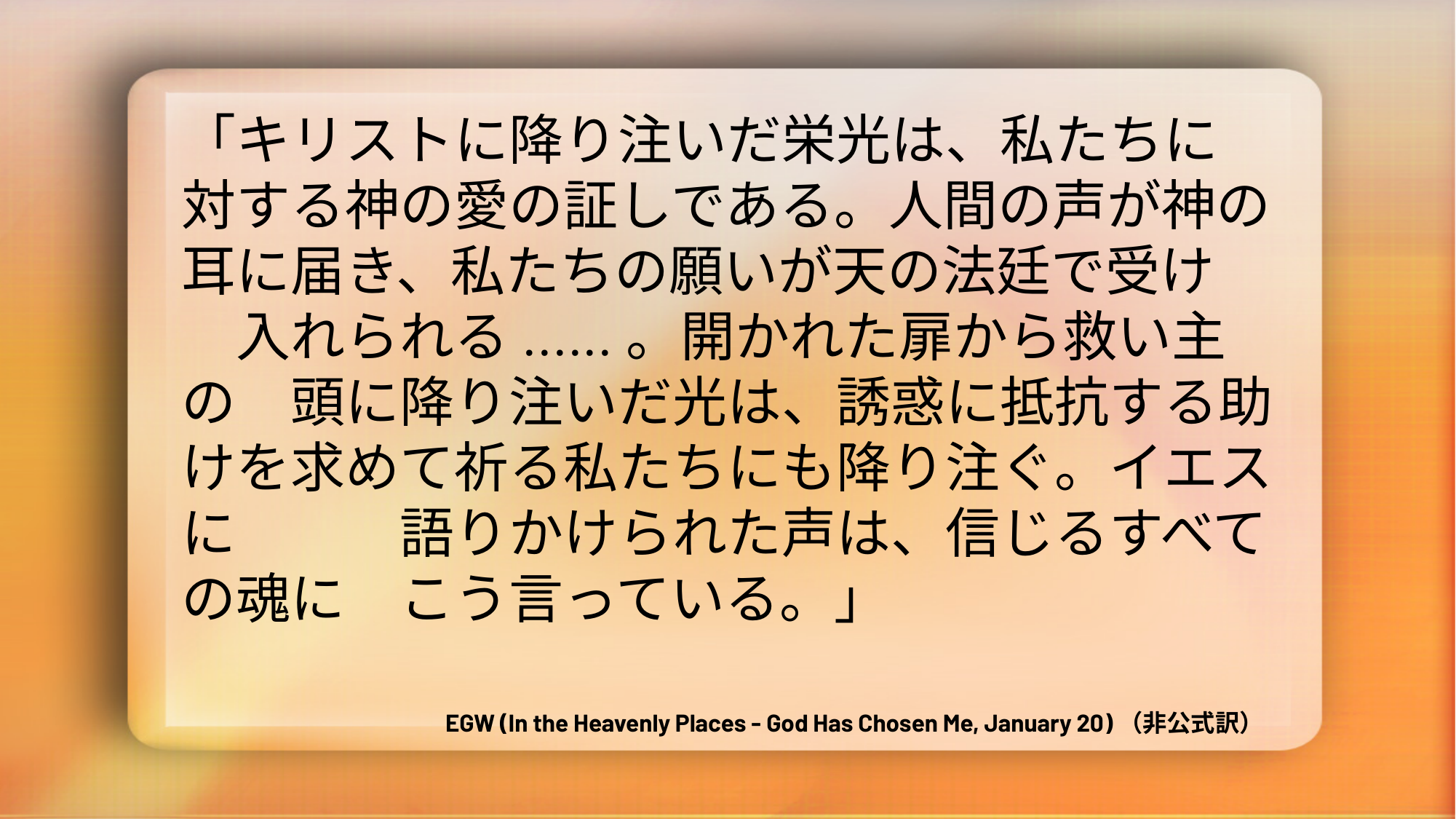

「キリストに降り注いだ栄光は、私たちに　対する神の愛の証しである。人間の声が神の耳に届き、私たちの願いが天の法廷で受け　　入れられる......。開かれた扉から救い主の　頭に降り注いだ光は、誘惑に抵抗する助けを求めて祈る私たちにも降り注ぐ。イエスに　　　語りかけられた声は、信じるすべての魂に　こう言っている。」
EGW (In the Heavenly Places - God Has Chosen Me, January 20)（非公式訳）